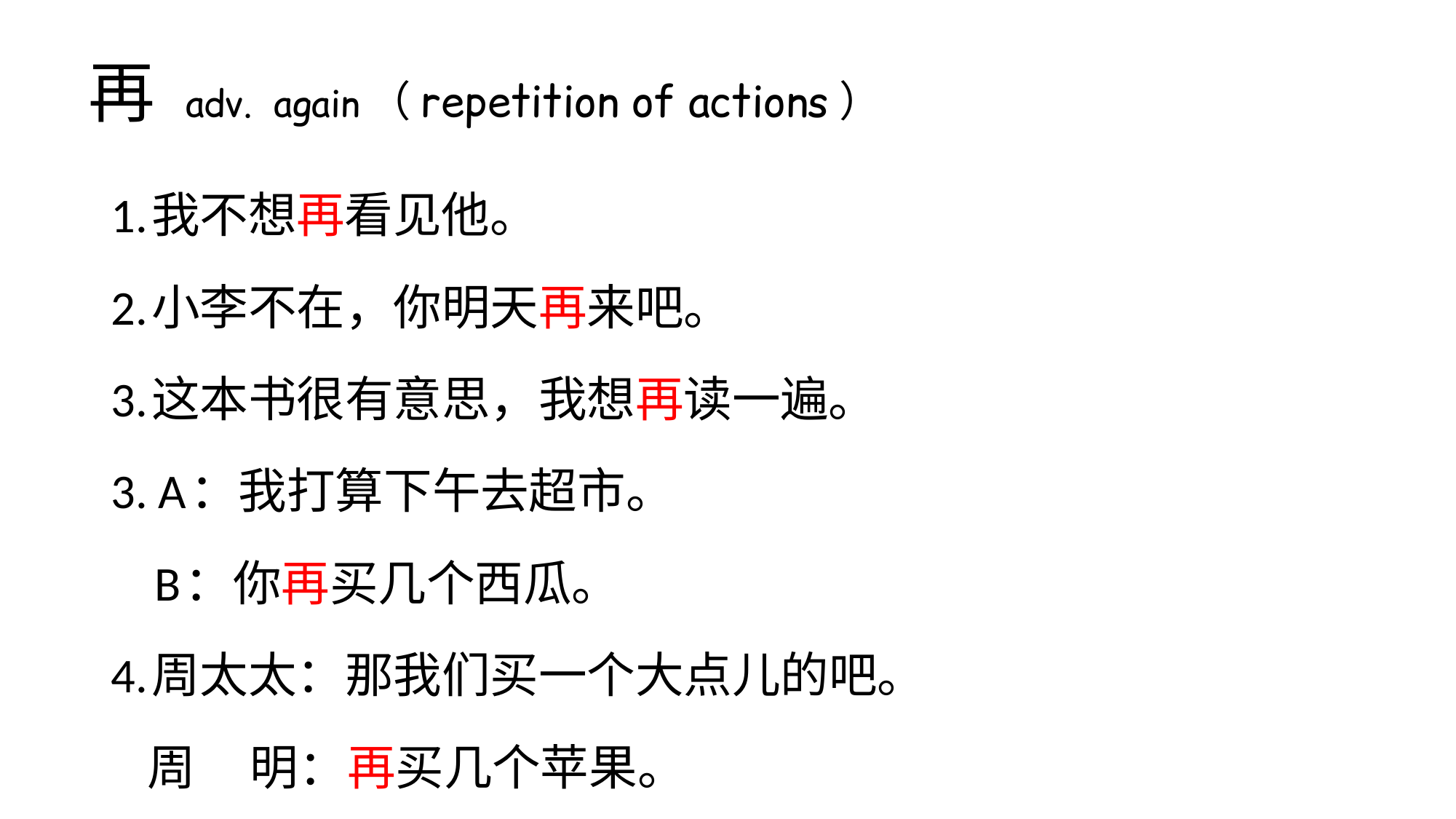

# 再 adv.  again（repetition of actions）
1.我不想再看见他。
2.小李不在，你明天再来吧。
3.这本书很有意思，我想再读一遍。
3. A：我打算下午去超市。
    B：你再买几个西瓜。
4.周太太：那我们买一个大点儿的吧。
   周     明：再买几个苹果。